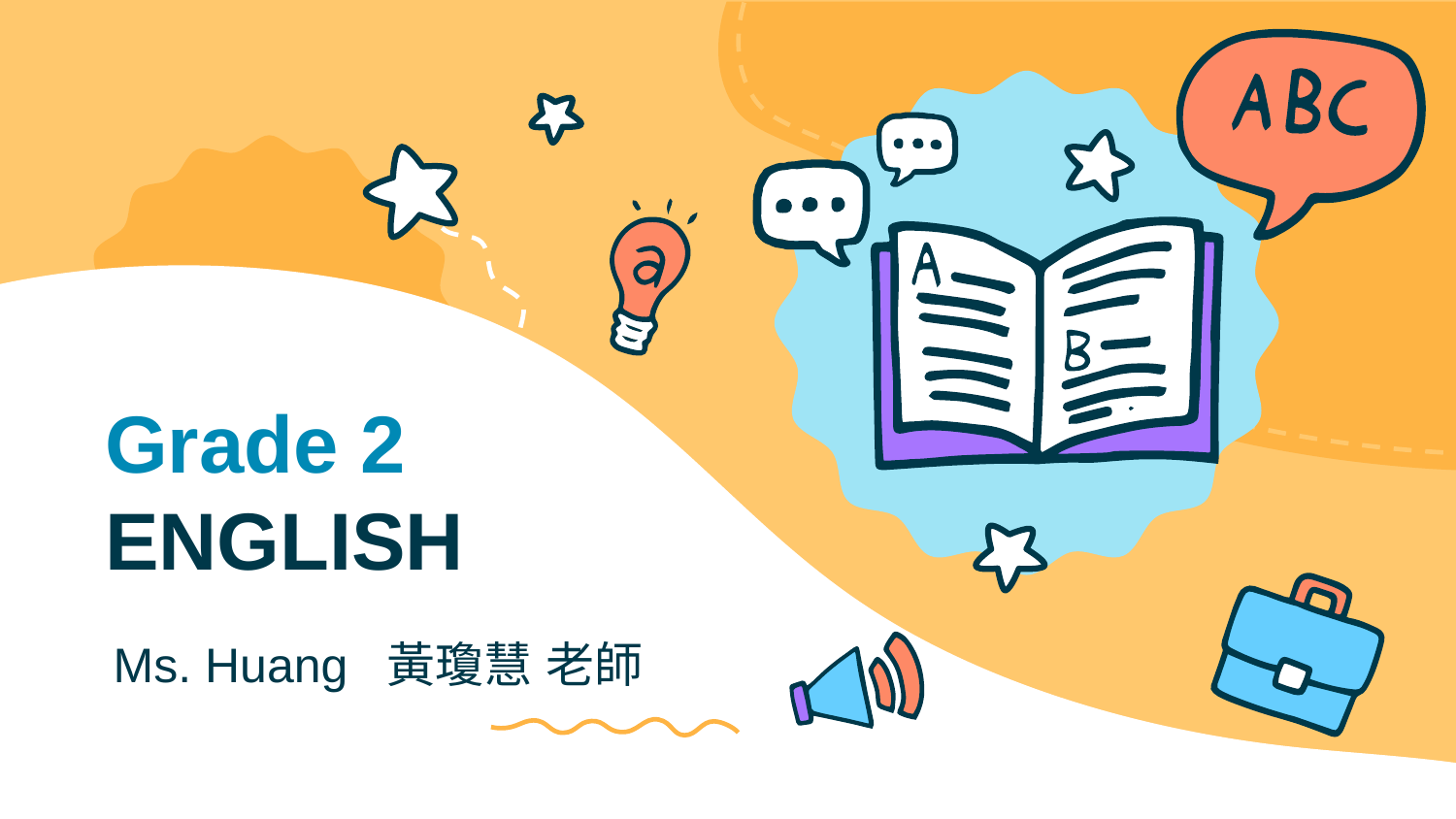

# Grade 2   ENGLISH

Ms. Huang  黃瓊慧 老師